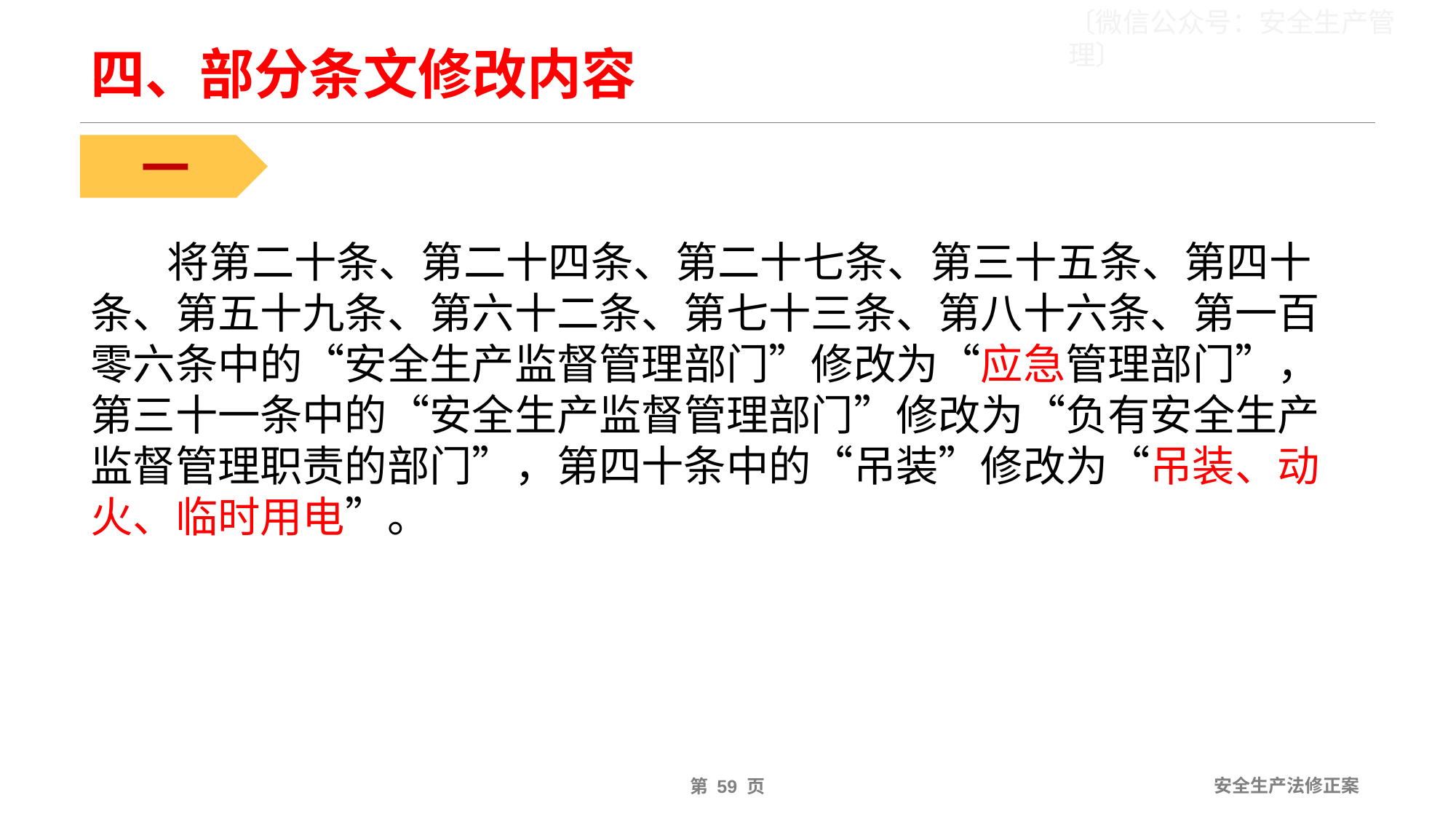

四、部分条文修改内容
一
       将第二十条、第二十四条、第二十七条、第三十五条、第四十条、第五十九条、第六十二条、第七十三条、第八十六条、第一百零六条中的“安全生产监督管理部门”修改为“应急管理部门”，第三十一条中的“安全生产监督管理部门”修改为“负有安全生产监督管理职责的部门”，第四十条中的“吊装”修改为“吊装、动火、临时用电”。